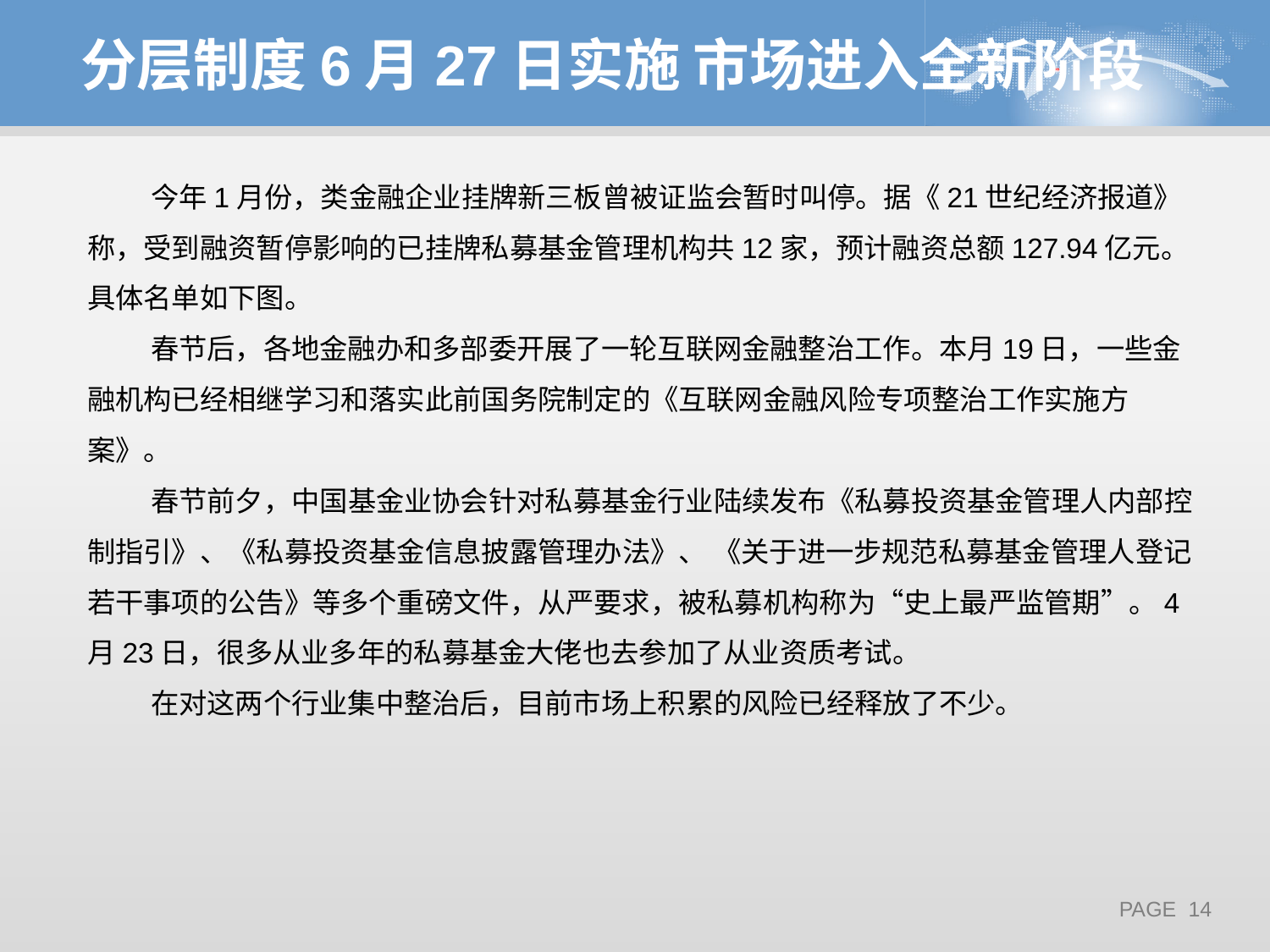

分层制度6月27日实施 市场进入全新阶段
今年1月份，类金融企业挂牌新三板曾被证监会暂时叫停。据《21世纪经济报道》称，受到融资暂停影响的已挂牌私募基金管理机构共12家，预计融资总额127.94亿元。具体名单如下图。
春节后，各地金融办和多部委开展了一轮互联网金融整治工作。本月19日，一些金融机构已经相继学习和落实此前国务院制定的《互联网金融风险专项整治工作实施方案》。
春节前夕，中国基金业协会针对私募基金行业陆续发布《私募投资基金管理人内部控制指引》、《私募投资基金信息披露管理办法》、 《关于进一步规范私募基金管理人登记若干事项的公告》等多个重磅文件，从严要求，被私募机构称为“史上最严监管期”。4月23日，很多从业多年的私募基金大佬也去参加了从业资质考试。
在对这两个行业集中整治后，目前市场上积累的风险已经释放了不少。